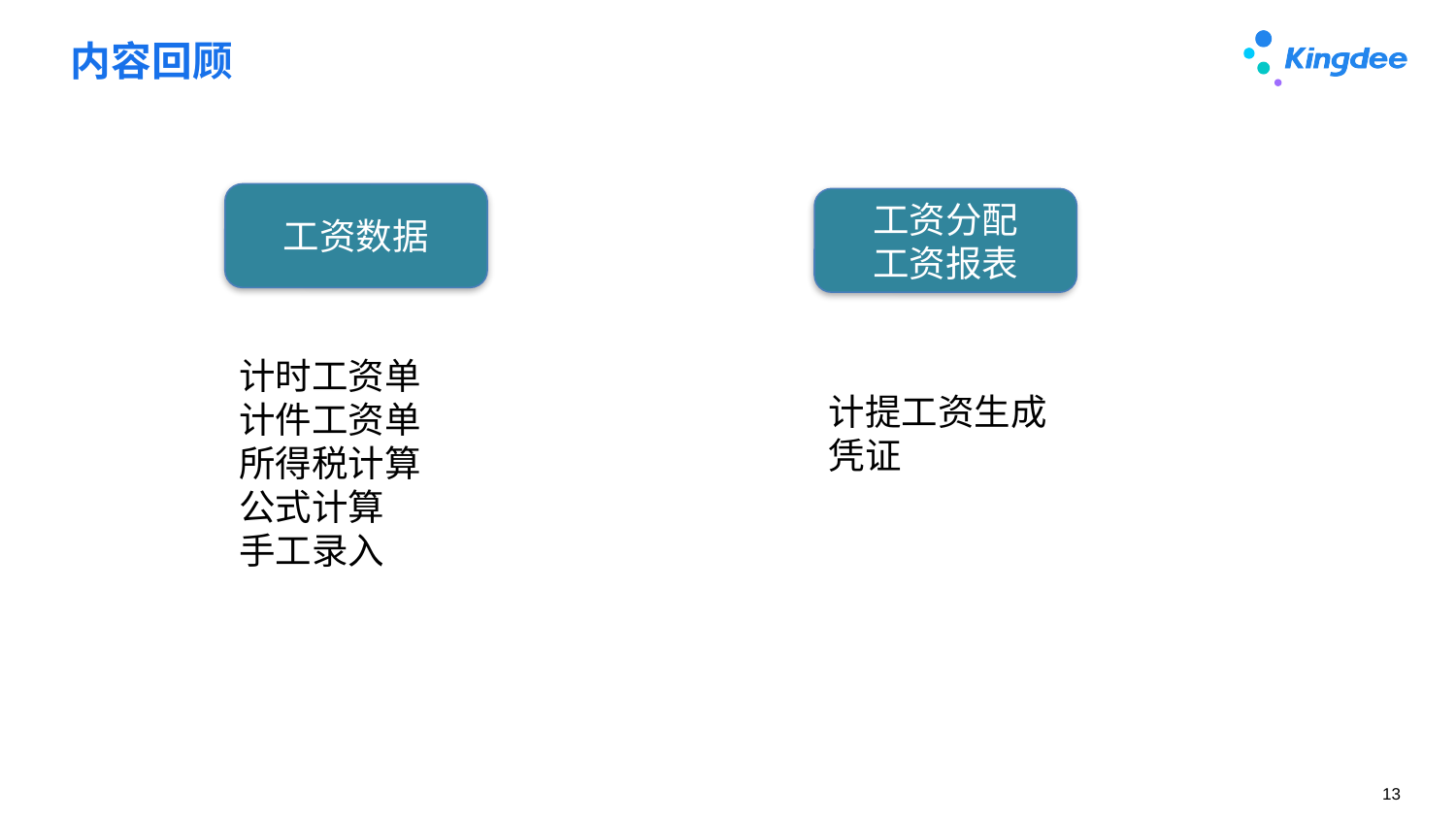

# 内容回顾

工资数据
工资分配
工资报表
计时工资单
计件工资单
所得税计算
公式计算
手工录入

计提工资生成凭证